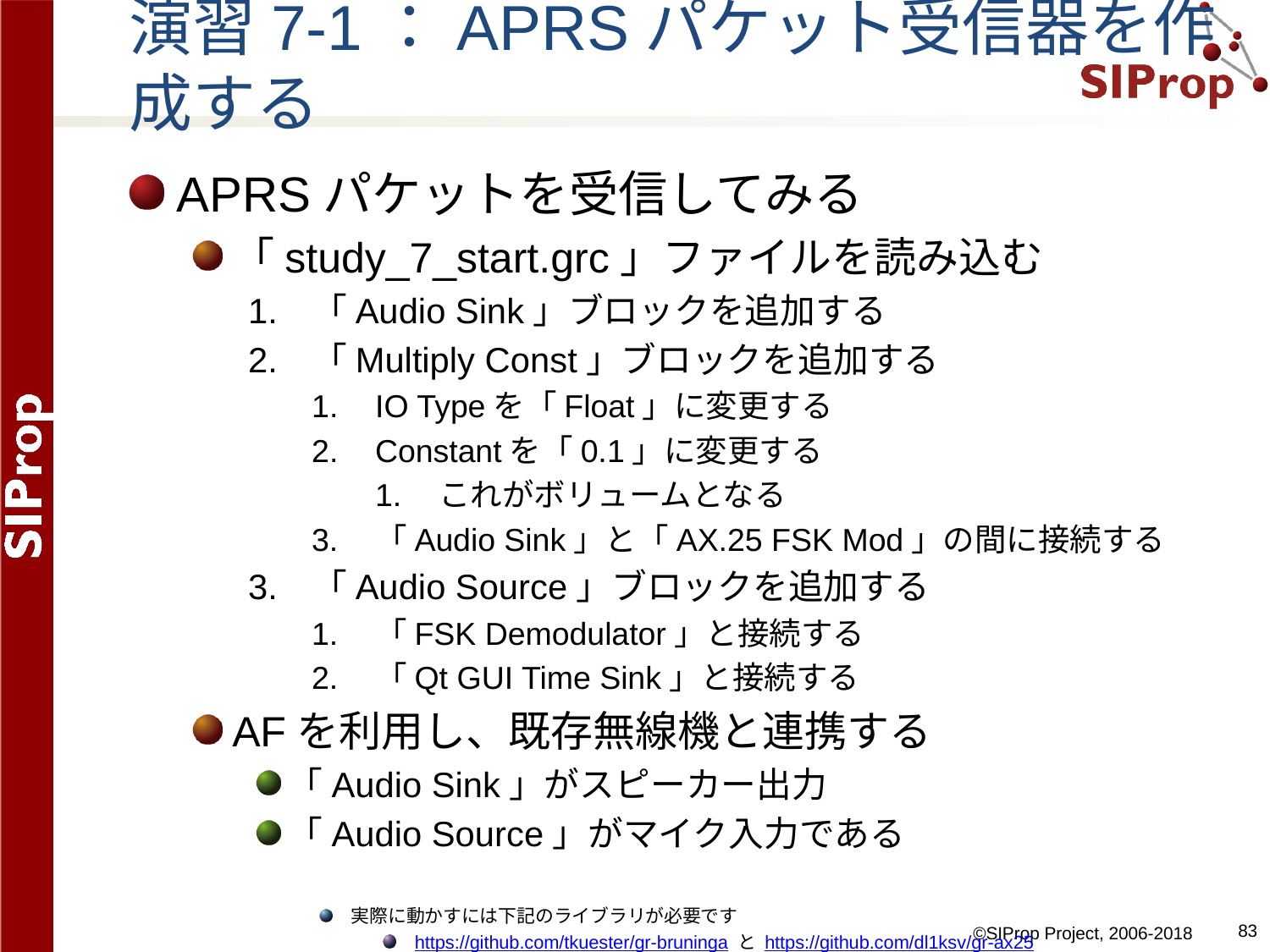

# 演習7-1：APRSパケット受信器を作成する
APRSパケットを受信してみる
「study_7_start.grc」ファイルを読み込む
「Audio Sink」ブロックを追加する
「Multiply Const」ブロックを追加する
IO Typeを「Float」に変更する
Constantを「0.1」に変更する
これがボリュームとなる
「Audio Sink」と「AX.25 FSK Mod」の間に接続する
「Audio Source」ブロックを追加する
「FSK Demodulator」と接続する
「Qt GUI Time Sink」と接続する
AFを利用し、既存無線機と連携する
「Audio Sink」がスピーカー出力
「Audio Source」がマイク入力である

実際に動かすには下記のライブラリが必要です
https://github.com/tkuester/gr-bruninga と https://github.com/dl1ksv/gr-ax25